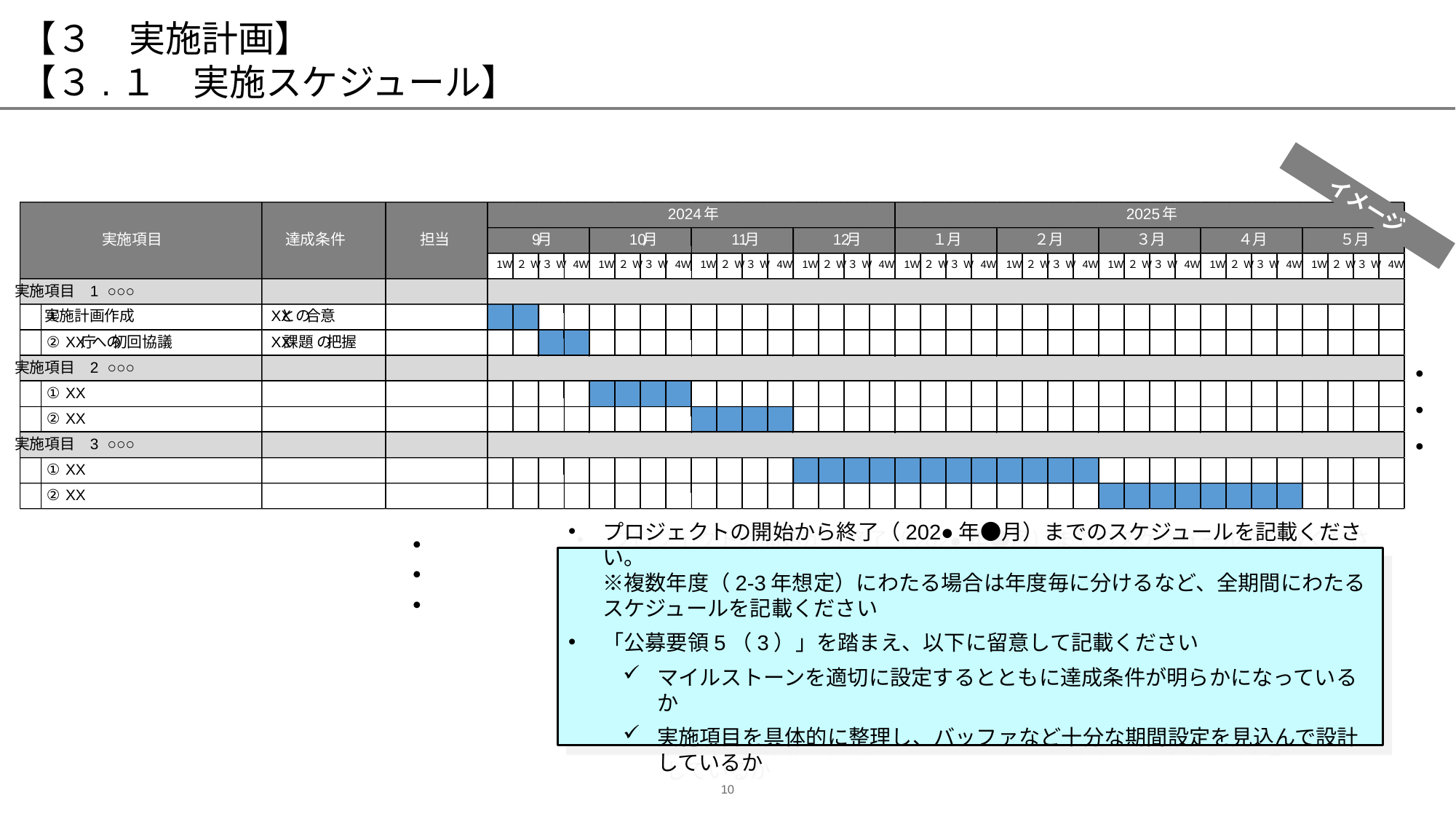

# 【３　実施計画】 【３.１　実施スケジュール】

イメージ

2024
年
2025
年

実施項目
達成条件
担当
9
月
10
月
11
月
12
月
１
月
２
月
３
月
４
月
５
月

1W
２
W
３
W
4W
1W
２
W
３
W
4W
1W
２
W
３
W
4W
1W
２
W
３
W
4W
1W
２
W
３
W
4W
1W
２
W
３
W
4W
1W
２
W
３
W
4W
1W
２
W
３
W
4W
1W
２
W
３
W
4W

実施項目
1

○○○

①
実施計画作成
XX
との
合意

②
XX
庁
への
初回協議
XX
課題
の
把握

実施項目
2

○○○

①
XX

②
XX

実施項目
3

○○○

①
XX

②
XX

・・・
プロジェクトの開始から終了（202●年●月）までのスケジュールを記載ください。
※複数年度（2-3年想定）にわたる場合は年度毎に分けるなど、全期間にわたるスケジュールを記載ください
「公募要領5（3）」を踏まえ、以下に留意して記載ください
マイルストーンを適切に設定するとともに達成条件が明らかになっているか
実施項目を具体的に整理し、バッファなど十分な期間設定を見込んで設計しているか
・・・